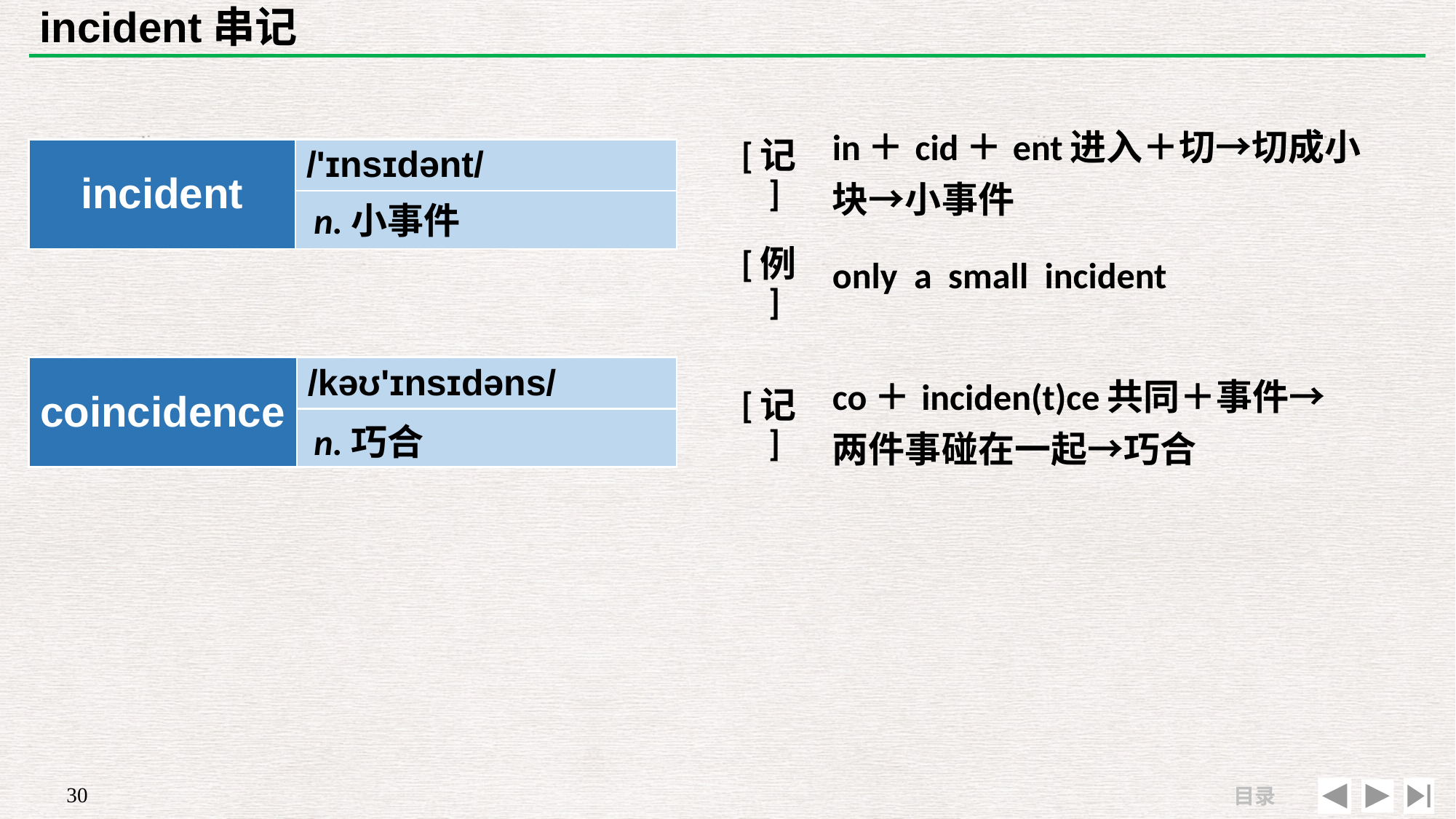

# incident串记

| [记] | in＋cid＋ent进入＋切→切成小块→小事件 |
| --- | --- |
| [例] | only a small incident |
| incident | /'ɪnsɪdənt/ |
| --- | --- |
|  |  |
n.小事件
| coincidence | /kəʊ'ɪnsɪdəns/ |
| --- | --- |
|  |  |
| [记] | co＋inciden(t)ce共同＋事件→ 两件事碰在一起→巧合 |
| --- | --- |
|  |  |
n.巧合